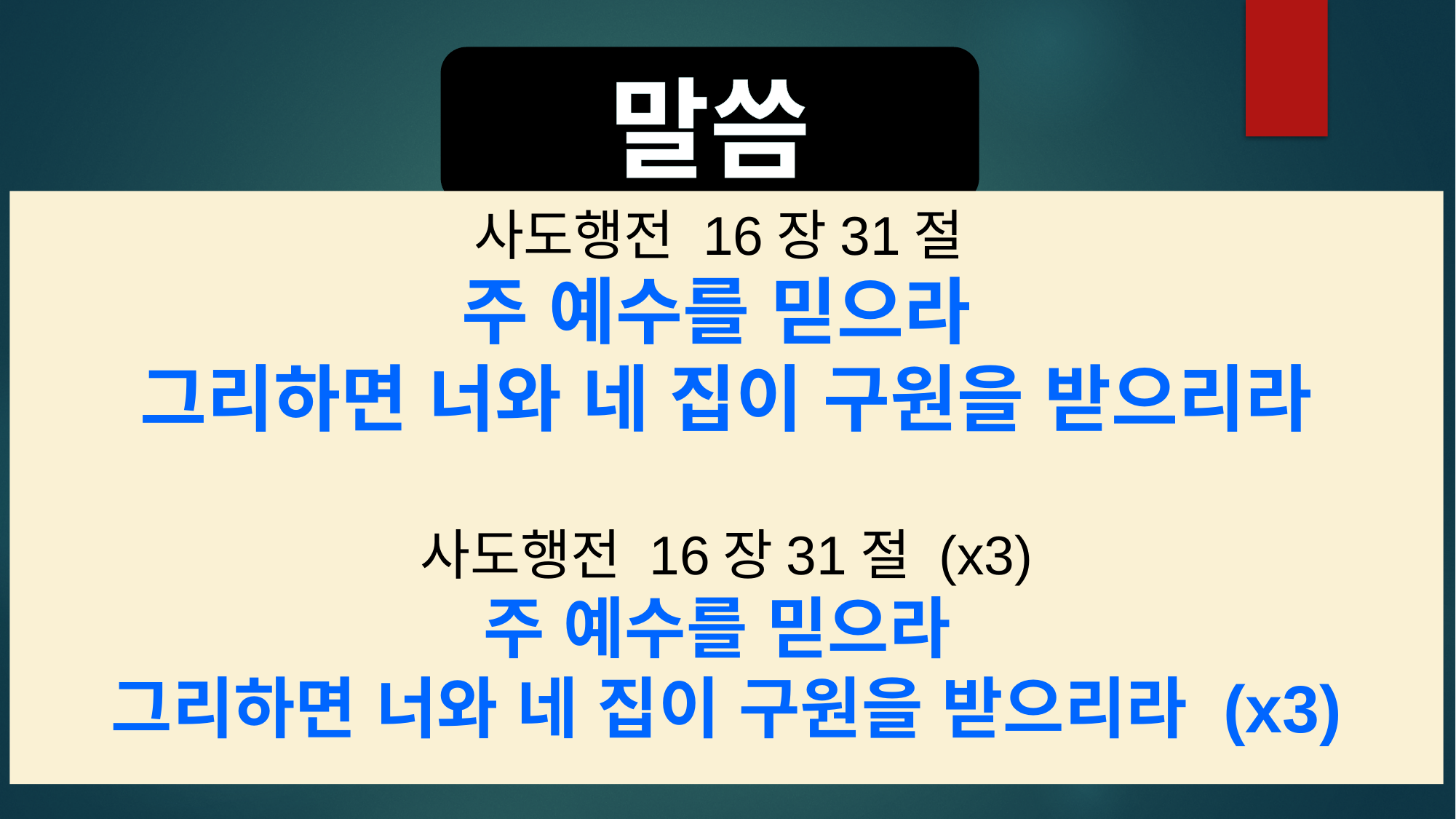

말씀

사도행전 16장31절
주 예수를 믿으라
그리하면 너와 네 집이 구원을 받으리라

사도행전 16장31절 (x3)
주 예수를 믿으라
그리하면 너와 네 집이 구원을 받으리라 (x3)